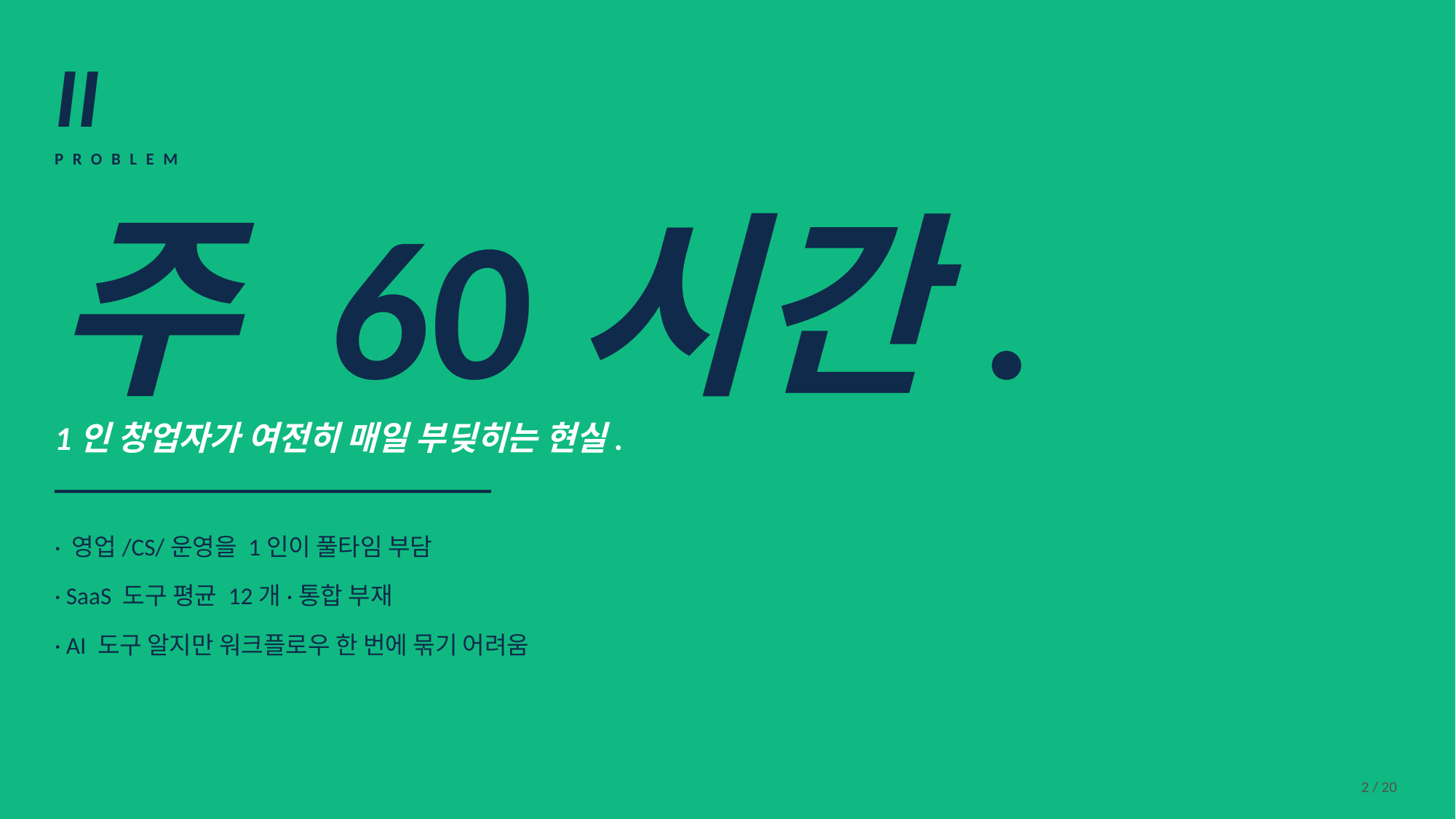

II
PROBLEM
주 60시간.
1인 창업자가 여전히 매일 부딪히는 현실.

· 영업/CS/운영을 1인이 풀타임 부담
· SaaS 도구 평균 12개·통합 부재
· AI 도구 알지만 워크플로우 한 번에 묶기 어려움
2 / 20